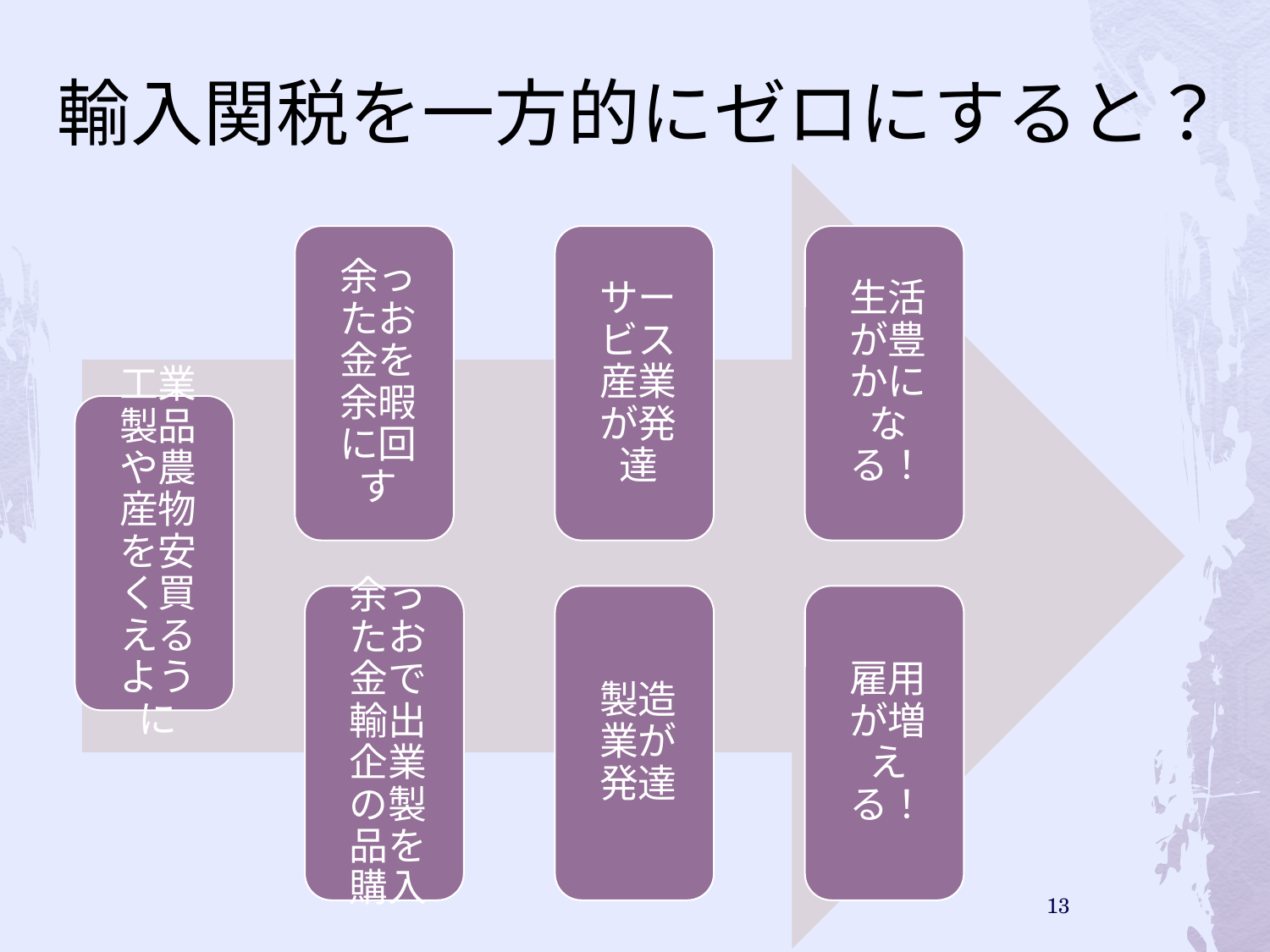

# 輸入関税を一方的にゼロにすると？
工業製品や農産物を安く買えるように
余ったお金を余暇に回す
サービス産業が発達
余ったお金で輸出企業の製品を購入
製造業が発達
雇用が増える！
生活が豊かになる！
13